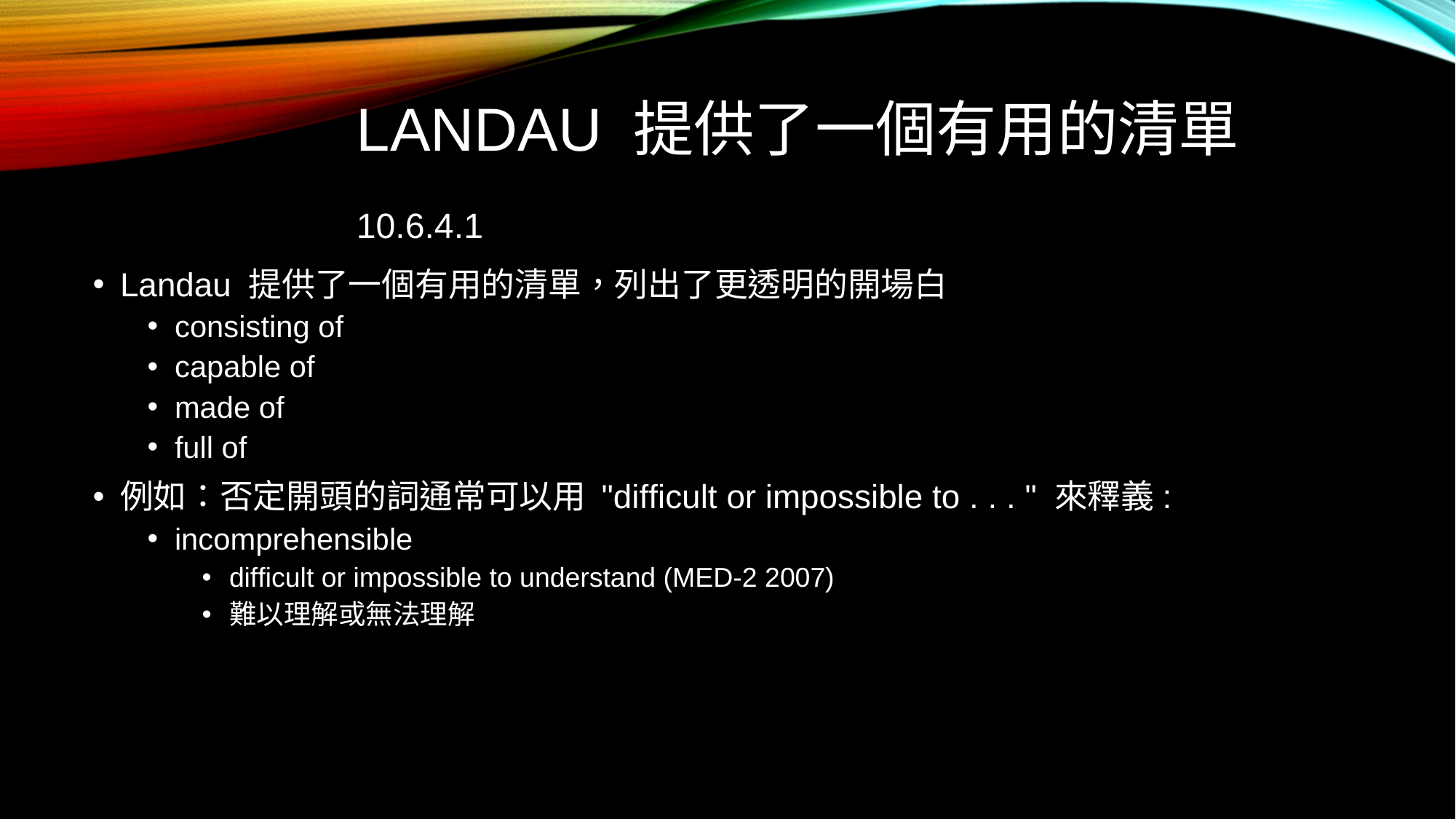

# Landau 提供了一個有用的清單10.6.4.1
Landau 提供了一個有用的清單，列出了更透明的開場白
consisting of
capable of
made of
full of
例如：否定開頭的詞通常可以用 "difﬁcult or impossible to . . . " 來釋義:
incomprehensible
difﬁcult or impossible to understand (MED-2 2007)
難以理解或無法理解